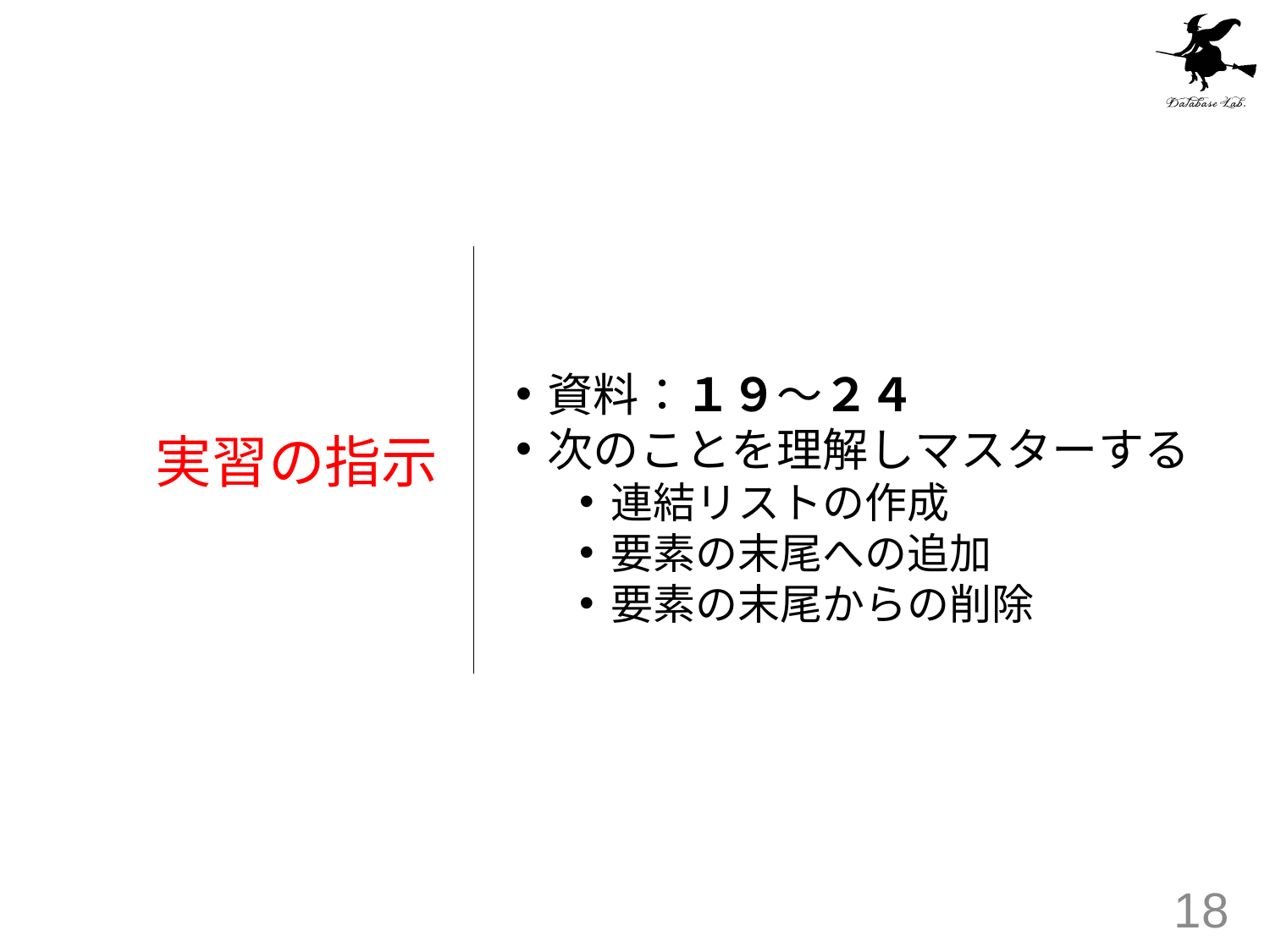

資料：１９～２４
次のことを理解しマスターする
連結リストの作成
要素の末尾への追加
要素の末尾からの削除
# 実習の指示
18